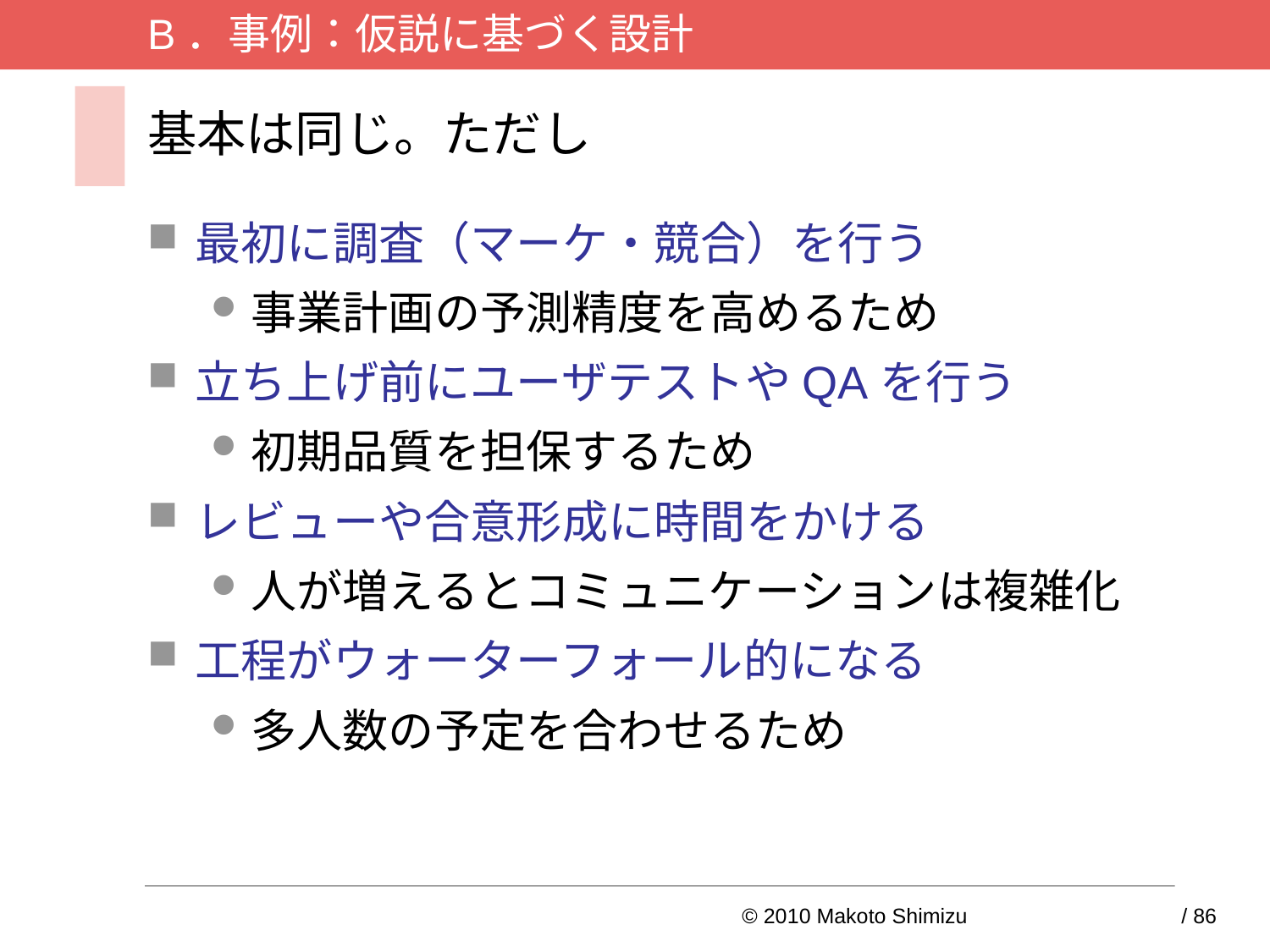

B．事例：仮説に基づく設計
# 基本は同じ。ただし
最初に調査（マーケ・競合）を行う
事業計画の予測精度を高めるため
立ち上げ前にユーザテストやQAを行う
初期品質を担保するため
レビューや合意形成に時間をかける
人が増えるとコミュニケーションは複雑化
工程がウォーターフォール的になる
多人数の予定を合わせるため
© 2010 Makoto Shimizu	31